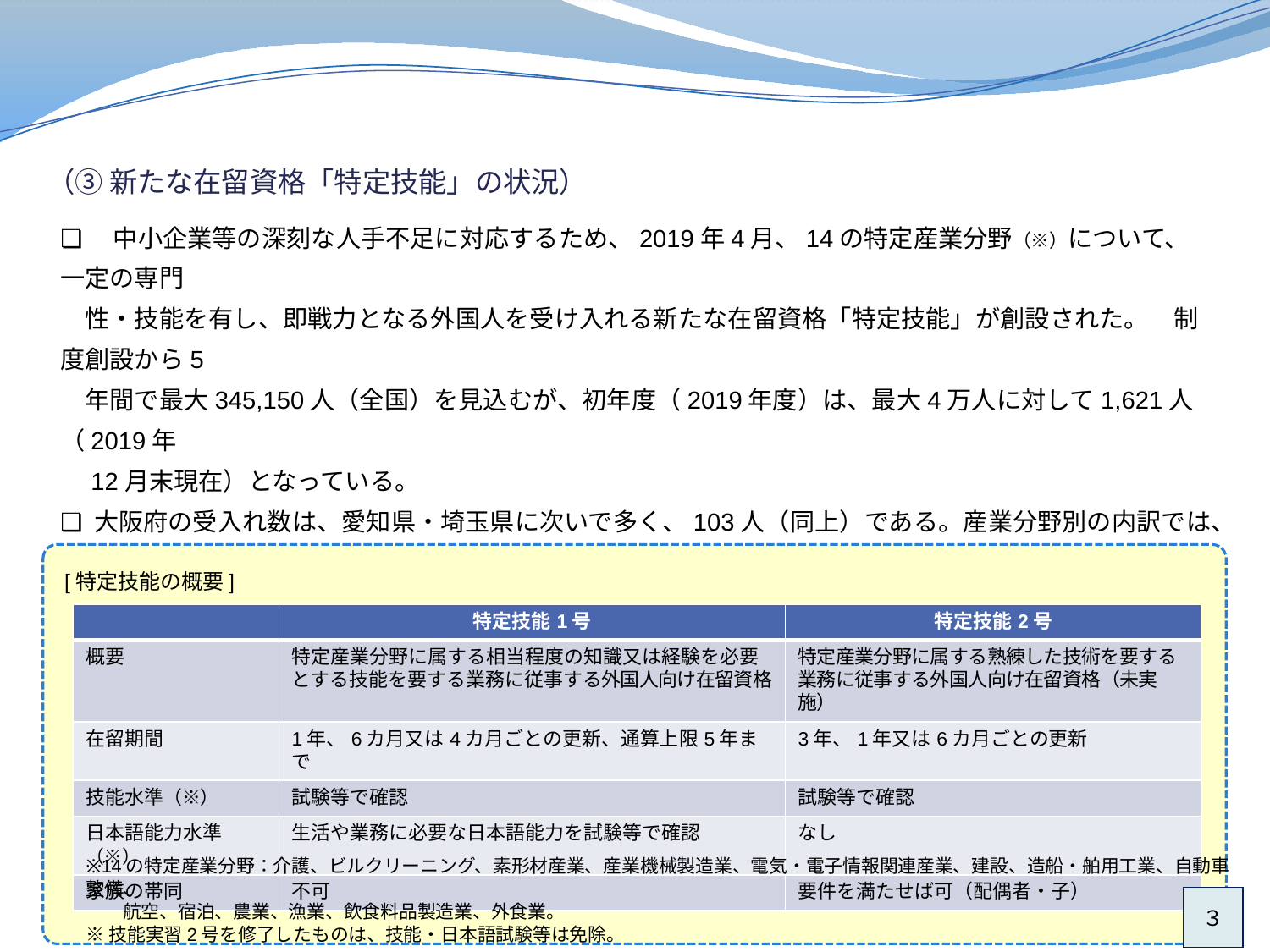

（③ 新たな在留資格「特定技能」の状況）
❏　中小企業等の深刻な人手不足に対応するため、2019年4月、14の特定産業分野（※）について、一定の専門
　性・技能を有し、即戦力となる外国人を受け入れる新たな在留資格「特定技能」が創設された。　制度創設から5
　年間で最大345,150人（全国）を見込むが、初年度（2019年度）は、最大4万人に対して1,621人（2019年
　12月末現在）となっている。
❏ 大阪府の受入れ数は、愛知県・埼玉県に次いで多く、103人（同上）である。産業分野別の内訳では、「産業機
　械製造業」が最も多く、次いで「素形材産業」「外食業」となっている。
❏　受入れが進まない理由として、資格取得のための技能試験等の実施の遅れに加えて、受入れ企業において、
　新制度への様子見や理解が進んでいないこと等が考えられる。

[特定技能の概要]
|  | 特定技能1号 | 特定技能2号 |
| --- | --- | --- |
| 概要 | 特定産業分野に属する相当程度の知識又は経験を必要とする技能を要する業務に従事する外国人向け在留資格 | 特定産業分野に属する熟練した技術を要する業務に従事する外国人向け在留資格（未実施） |
| 在留期間 | 1年、6カ月又は4カ月ごとの更新、通算上限5年まで | 3年、1年又は6カ月ごとの更新 |
| 技能水準（※） | 試験等で確認 | 試験等で確認 |
| 日本語能力水準（※） | 生活や業務に必要な日本語能力を試験等で確認 | なし |
| 家族の帯同 | 不可 | 要件を満たせば可（配偶者・子） |
※14の特定産業分野：介護、ビルクリーニング、素形材産業、産業機械製造業、電気・電子情報関連産業、建設、造船・舶用工業、自動車整備、
　　航空、宿泊、農業、漁業、飲食料品製造業、外食業。
※技能実習2号を修了したものは、技能・日本語試験等は免除。
３